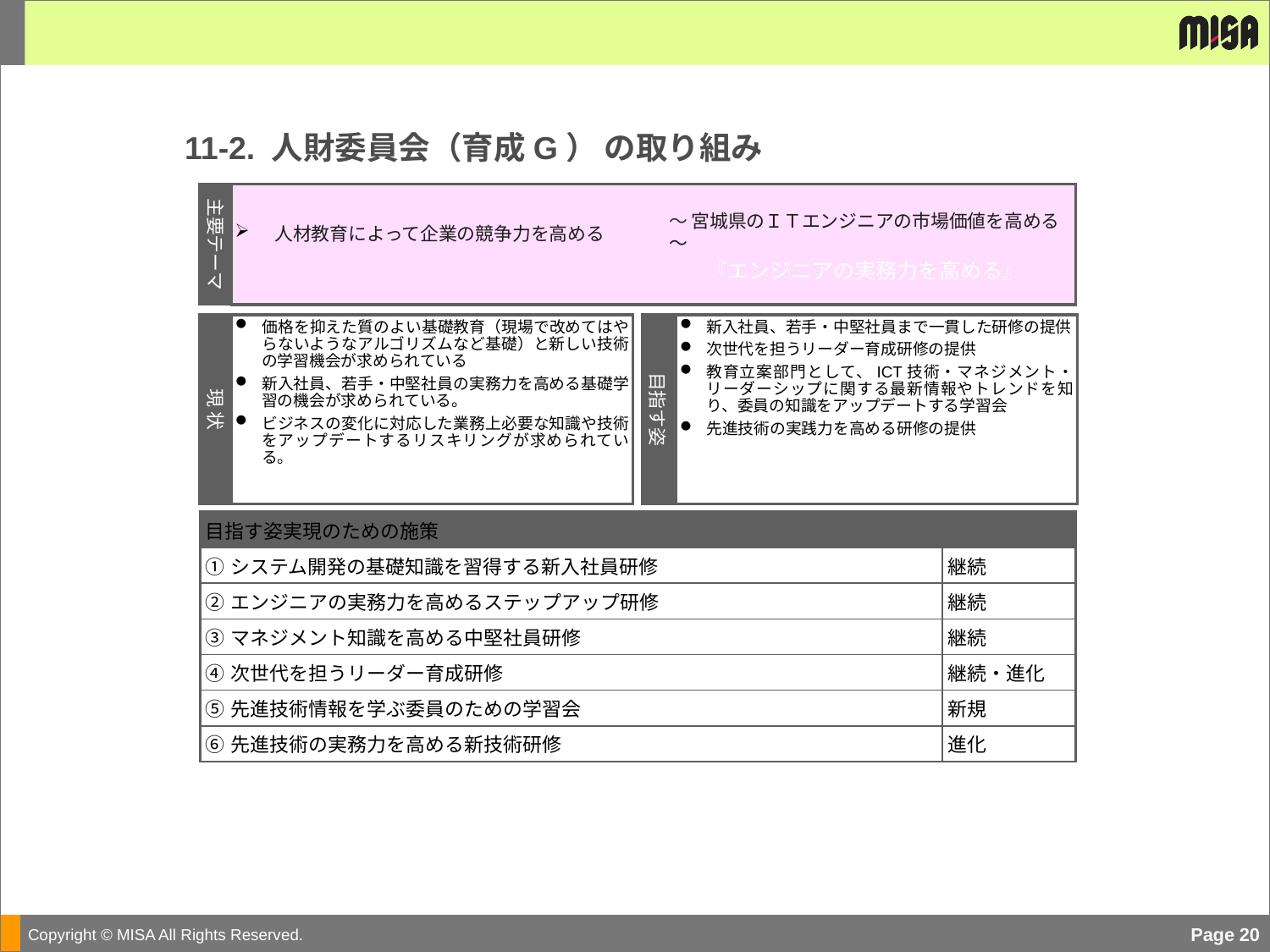

11-2. 人財委員会（育成G） の取り組み

～ 宮城県のＩＴエンジニアの市場価値を高める～
『エンジニアの実務力を高める』
主要テーマ
人材教育によって企業の競争力を高める

現 状
価格を抑えた質のよい基礎教育（現場で改めてはやらないようなアルゴリズムなど基礎）と新しい技術の学習機会が求められている
新入社員、若手・中堅社員の実務力を高める基礎学習の機会が求められている。
ビジネスの変化に対応した業務上必要な知識や技術をアップデートするリスキリングが求められている。
目指す姿
新入社員、若手・中堅社員まで一貫した研修の提供
次世代を担うリーダー育成研修の提供
教育立案部門として、ICT技術・マネジメント・リーダーシップに関する最新情報やトレンドを知り、委員の知識をアップデートする学習会
先進技術の実践力を高める研修の提供
| 目指す姿実現のための施策 |  |
| --- | --- |
| ①システム開発の基礎知識を習得する新入社員研修 | 継続 |
| ②エンジニアの実務力を高めるステップアップ研修 | 継続 |
| ③マネジメント知識を高める中堅社員研修 | 継続 |
| ④次世代を担うリーダー育成研修 | 継続・進化 |
| ⑤先進技術情報を学ぶ委員のための学習会 | 新規 |
| ⑥先進技術の実務力を高める新技術研修 | 進化 |